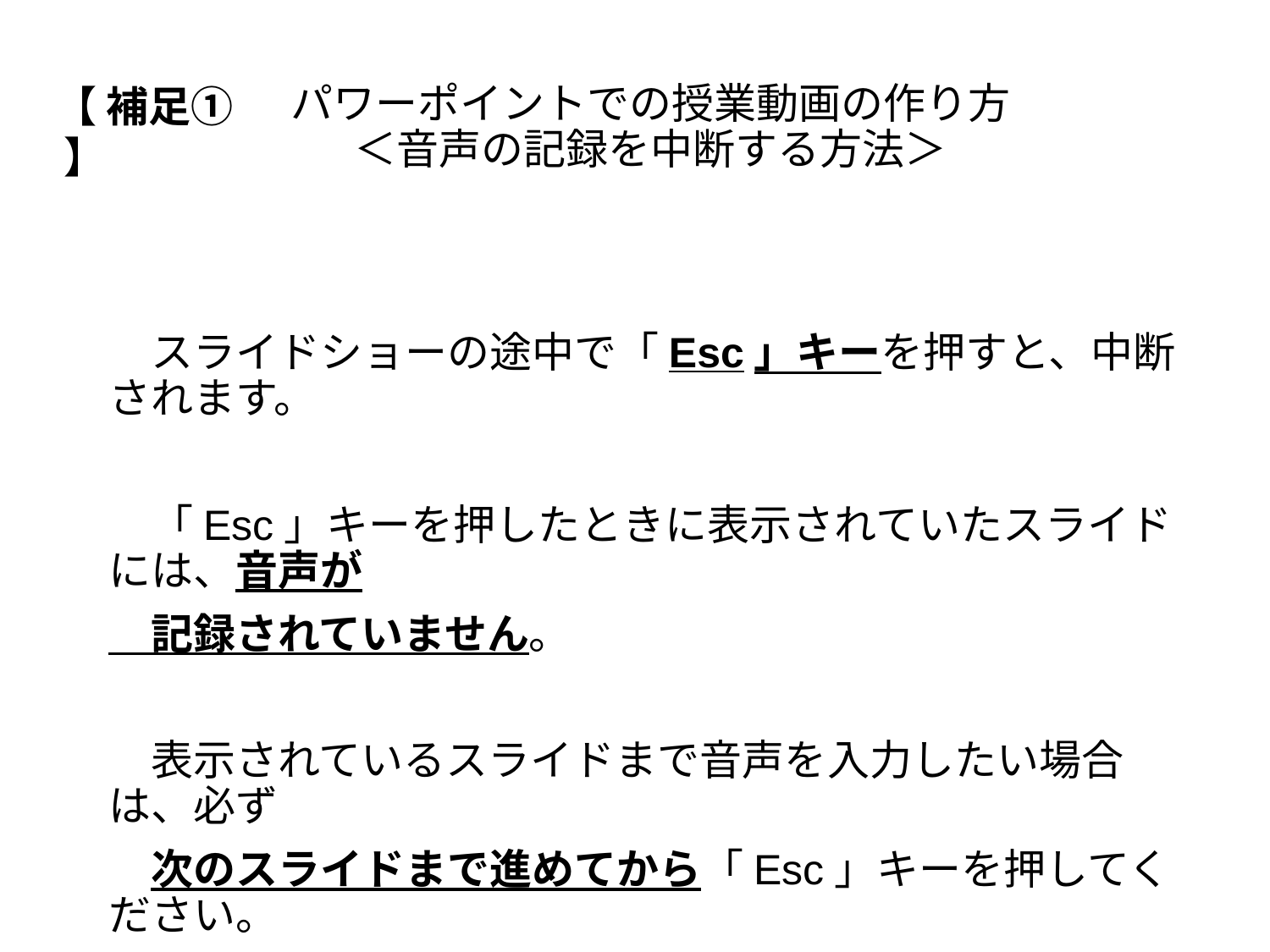

# パワーポイントでの授業動画の作り方 ＜音声の記録を中断する方法＞
【 補足① 】

　スライドショーの途中で「Esc」キーを押すと、中断されます。

　「Esc」キーを押したときに表示されていたスライドには、音声が
　記録されていません。

　表示されているスライドまで音声を入力したい場合は、必ず
　次のスライドまで進めてから「Esc」キーを押してください。